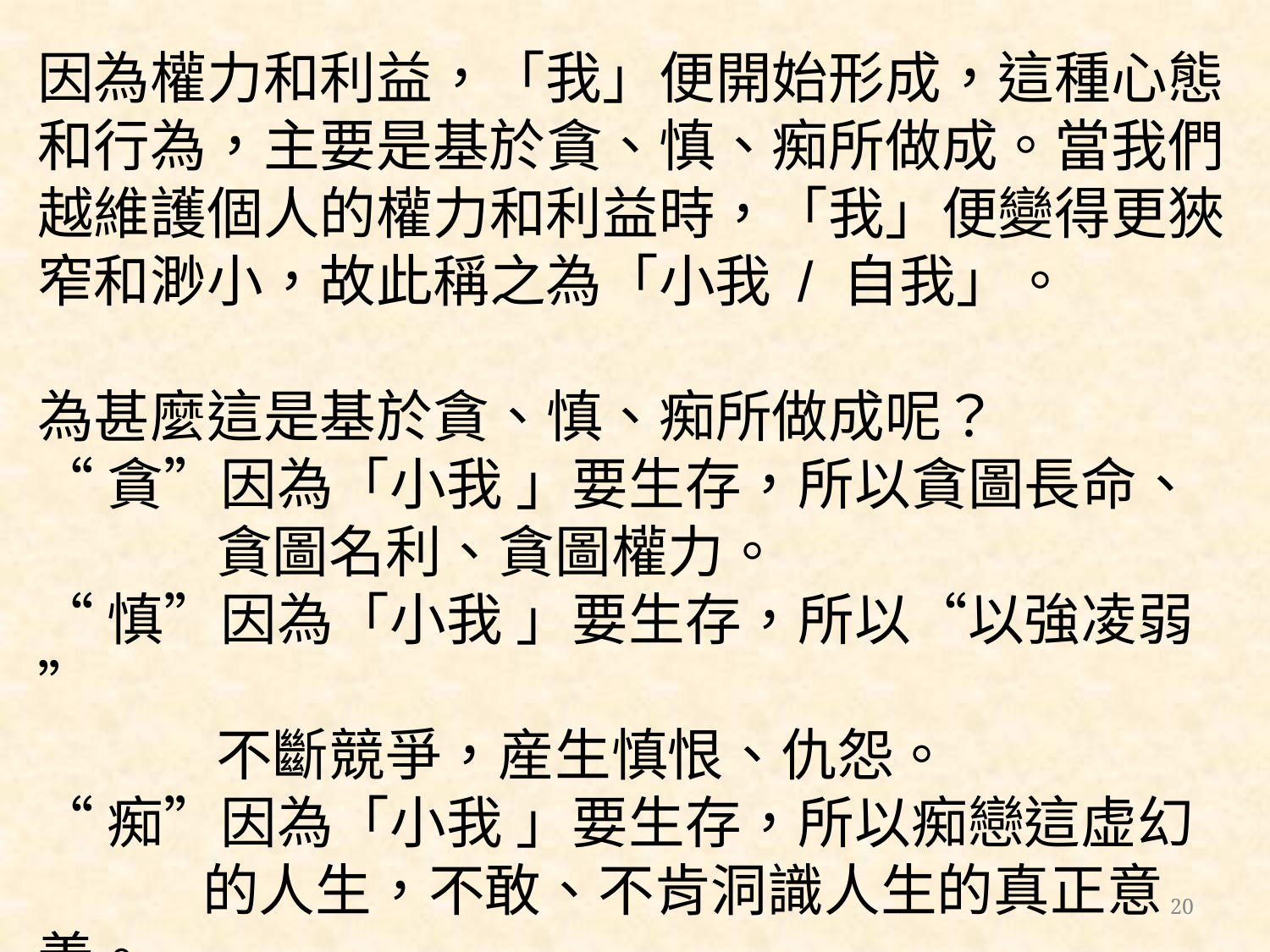

因為權力和利益，「我」便開始形成，這種心態和行為，主要是基於貪、慎、痴所做成。當我們越維護個人的權力和利益時，「我」便變得更狹窄和渺小，故此稱之為「小我 / 自我」。

為甚麼這是基於貪、慎、痴所做成呢？
“貪”因為「小我 」要生存，所以貪圖長命、
	   貪圖名利、貪圖權力。
“慎”因為「小我 」要生存，所以“以強凌弱”
	   不斷競爭，産生慎恨、仇怨。
“痴”因為「小我 」要生存，所以痴戀這虚幻	   的人生，不敢、不肯洞識人生的真正意義。
20